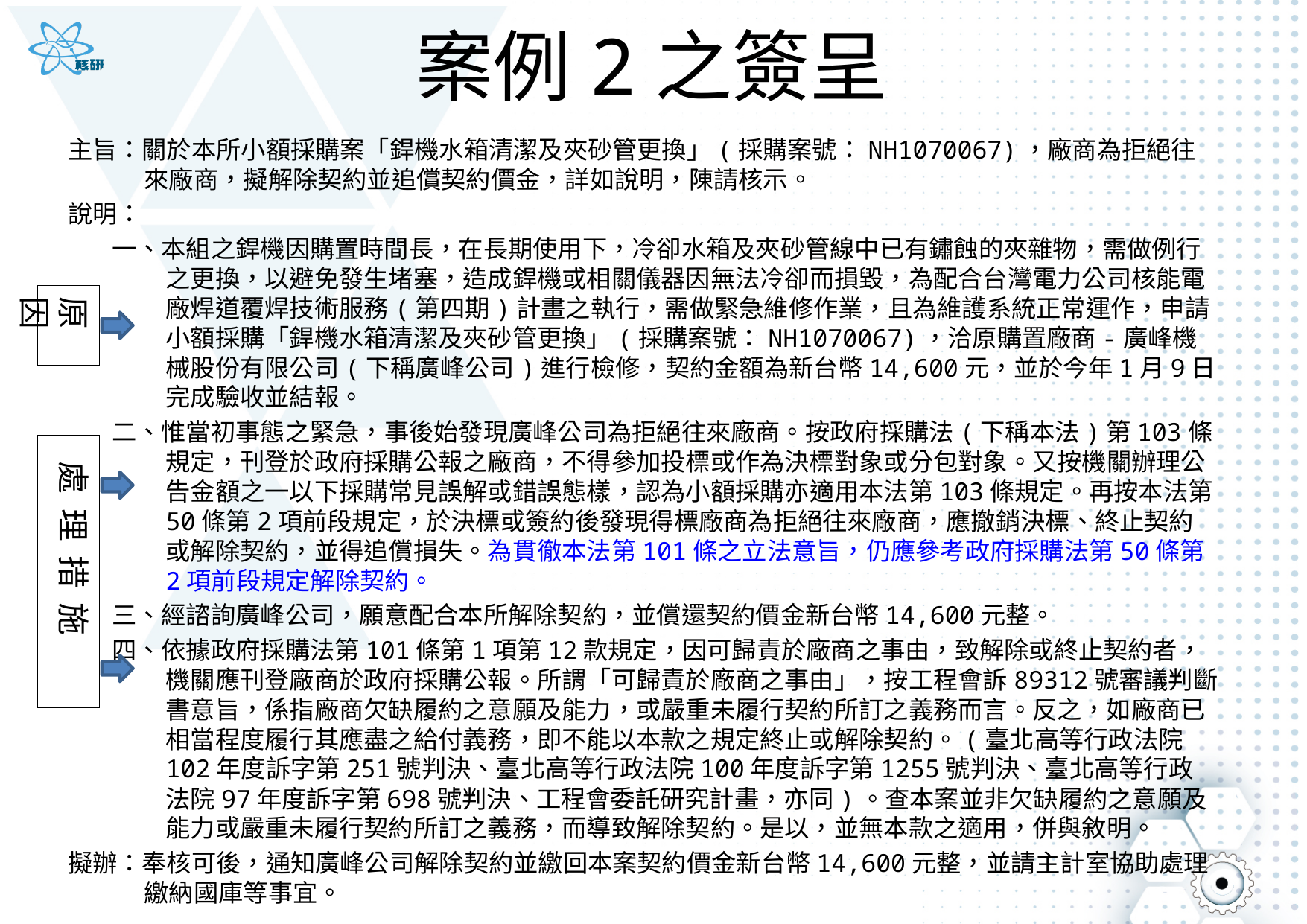

# 案例2之簽呈
主旨：關於本所小額採購案「銲機水箱清潔及夾砂管更換」(採購案號：NH1070067)，廠商為拒絕往來廠商，擬解除契約並追償契約價金，詳如說明，陳請核示。
說明：
一、本組之銲機因購置時間長，在長期使用下，冷卻水箱及夾砂管線中已有鏽蝕的夾雜物，需做例行之更換，以避免發生堵塞，造成銲機或相關儀器因無法冷卻而損毀，為配合台灣電力公司核能電廠焊道覆焊技術服務(第四期)計畫之執行，需做緊急維修作業，且為維護系統正常運作，申請小額採購「銲機水箱清潔及夾砂管更換」(採購案號：NH1070067)，洽原購置廠商-廣峰機械股份有限公司(下稱廣峰公司)進行檢修，契約金額為新台幣14,600元，並於今年1月9日完成驗收並結報。
二、惟當初事態之緊急，事後始發現廣峰公司為拒絕往來廠商。按政府採購法(下稱本法)第103條規定，刊登於政府採購公報之廠商，不得參加投標或作為決標對象或分包對象。又按機關辦理公告金額之一以下採購常見誤解或錯誤態樣，認為小額採購亦適用本法第103條規定。再按本法第50條第2項前段規定，於決標或簽約後發現得標廠商為拒絕往來廠商，應撤銷決標、終止契約或解除契約，並得追償損失。為貫徹本法第101條之立法意旨，仍應參考政府採購法第50條第2項前段規定解除契約。
三、經諮詢廣峰公司，願意配合本所解除契約，並償還契約價金新台幣14,600元整。
四、依據政府採購法第101條第1項第12款規定，因可歸責於廠商之事由，致解除或終止契約者，機關應刊登廠商於政府採購公報。所謂「可歸責於廠商之事由」，按工程會訴89312號審議判斷書意旨，係指廠商欠缺履約之意願及能力，或嚴重未履行契約所訂之義務而言。反之，如廠商已相當程度履行其應盡之給付義務，即不能以本款之規定終止或解除契約。(臺北高等行政法院102年度訴字第251號判決、臺北高等行政法院100年度訴字第1255號判決、臺北高等行政法院97年度訴字第698號判決、工程會委託研究計畫，亦同)。查本案並非欠缺履約之意願及能力或嚴重未履行契約所訂之義務，而導致解除契約。是以，並無本款之適用，併與敘明。
擬辦：奉核可後，通知廣峰公司解除契約並繳回本案契約價金新台幣14,600元整，並請主計室協助處理繳納國庫等事宜。

原因

 處  理  措  施